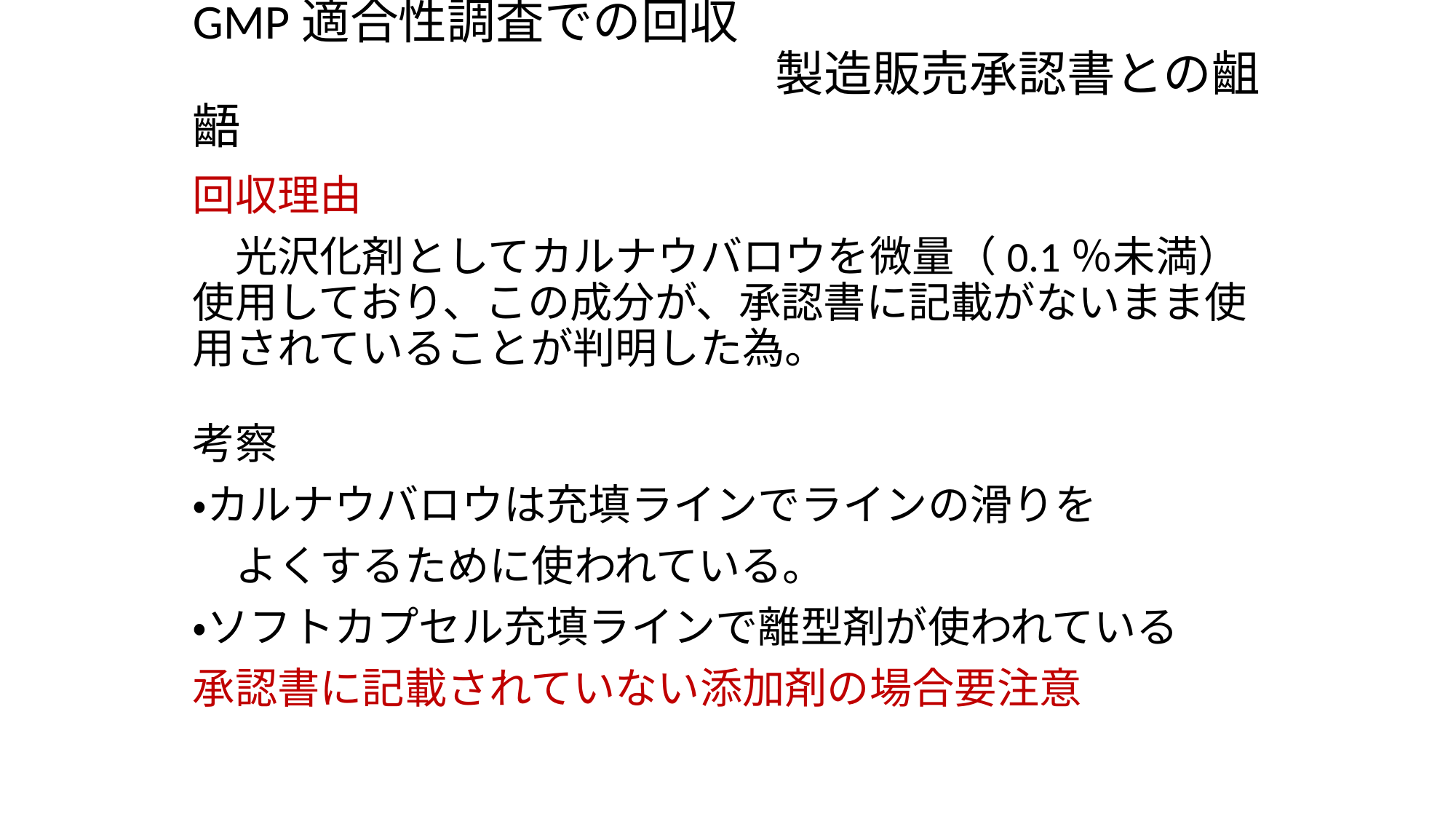

# GMP適合性調査での回収 　　　　　　　　　　　　製造販売承認書との齟齬
回収理由
　光沢化剤としてカルナウバロウを微量（0.1％未満）使用しており、この成分が、承認書に記載がないまま使用されていることが判明した為。

考察
・カルナウバロウは充填ラインでラインの滑りを
　よくするために使われている。
・ソフトカプセル充填ラインで離型剤が使われている
承認書に記載されていない添加剤の場合要注意